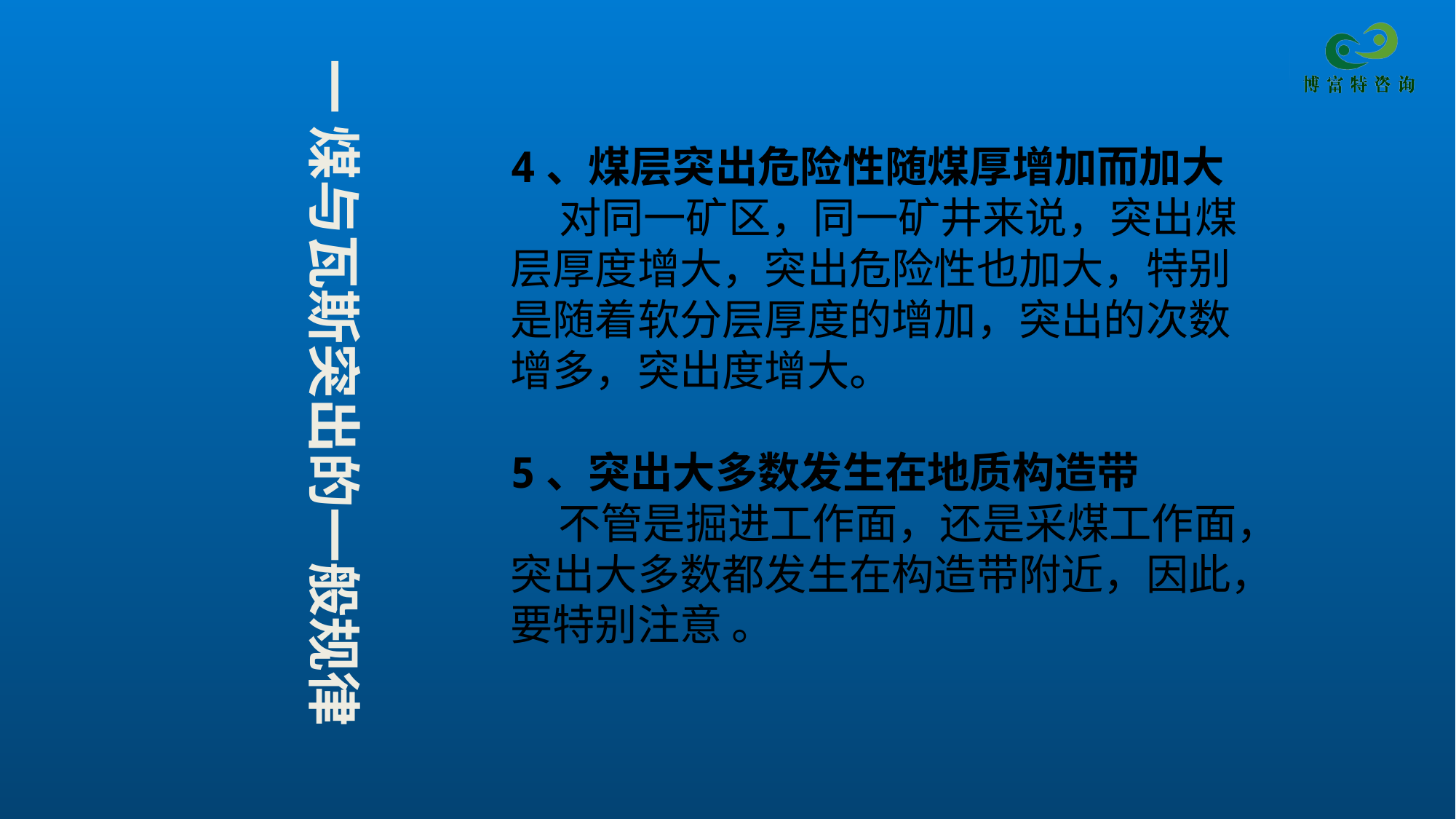

一 煤与瓦斯突出的一般规律
4、煤层突出危险性随煤厚增加而加大
    对同一矿区，同一矿井来说，突出煤层厚度增大，突出危险性也加大，特别是随着软分层厚度的增加，突出的次数增多，突出度增大。

5、突出大多数发生在地质构造带
    不管是掘进工作面，还是采煤工作面，突出大多数都发生在构造带附近，因此，要特别注意 。